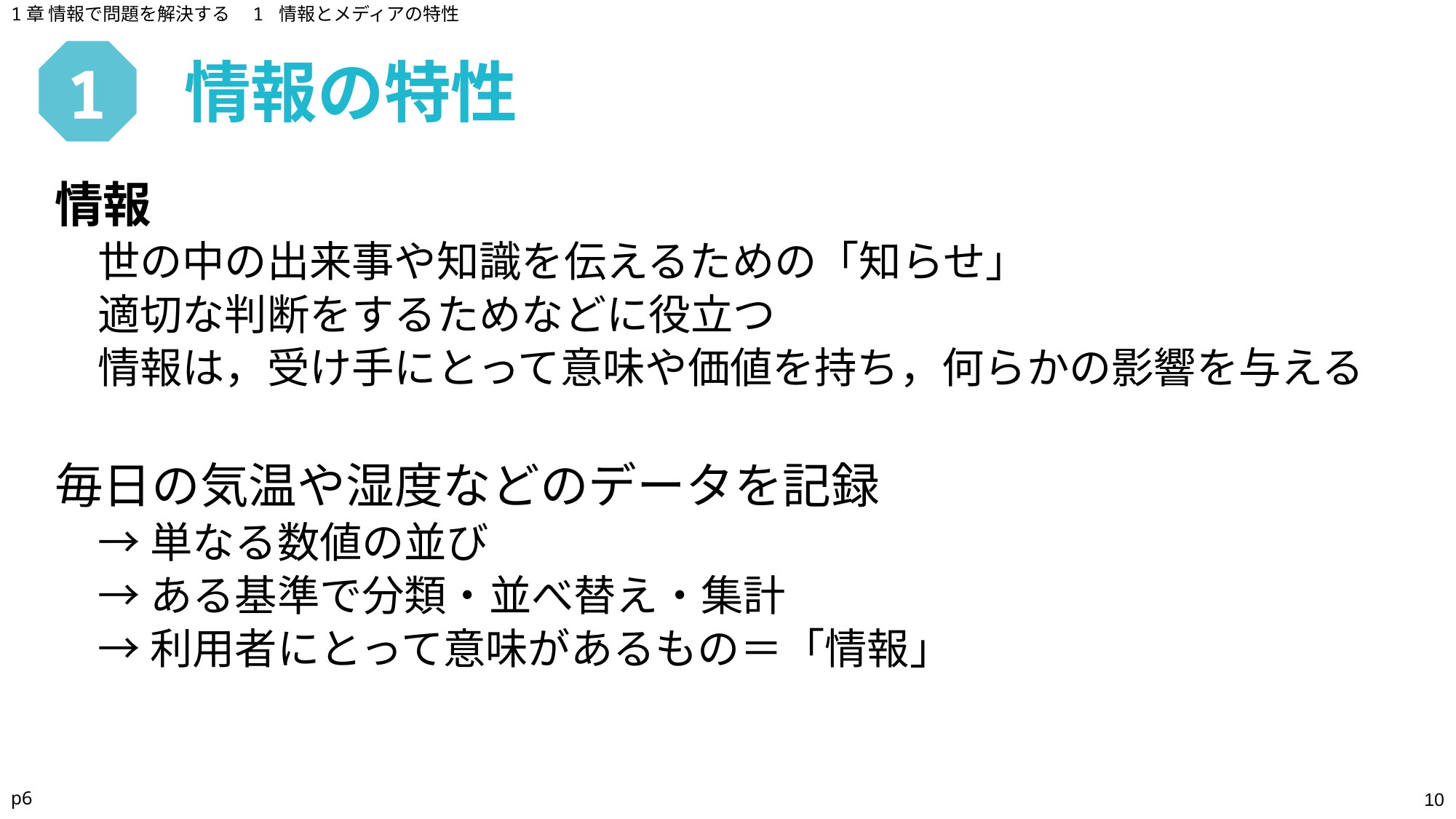

1章 情報で問題を解決する　1 情報とメディアの特性

情報の特性
# 1
情報
世の中の出来事や知識を伝えるための「知らせ」
適切な判断をするためなどに役立つ
情報は，受け手にとって意味や価値を持ち，何らかの影響を与える

毎日の気温や湿度などのデータを記録
→単なる数値の並び
→ある基準で分類・並べ替え・集計
→利用者にとって意味があるもの＝「情報」
p6
10